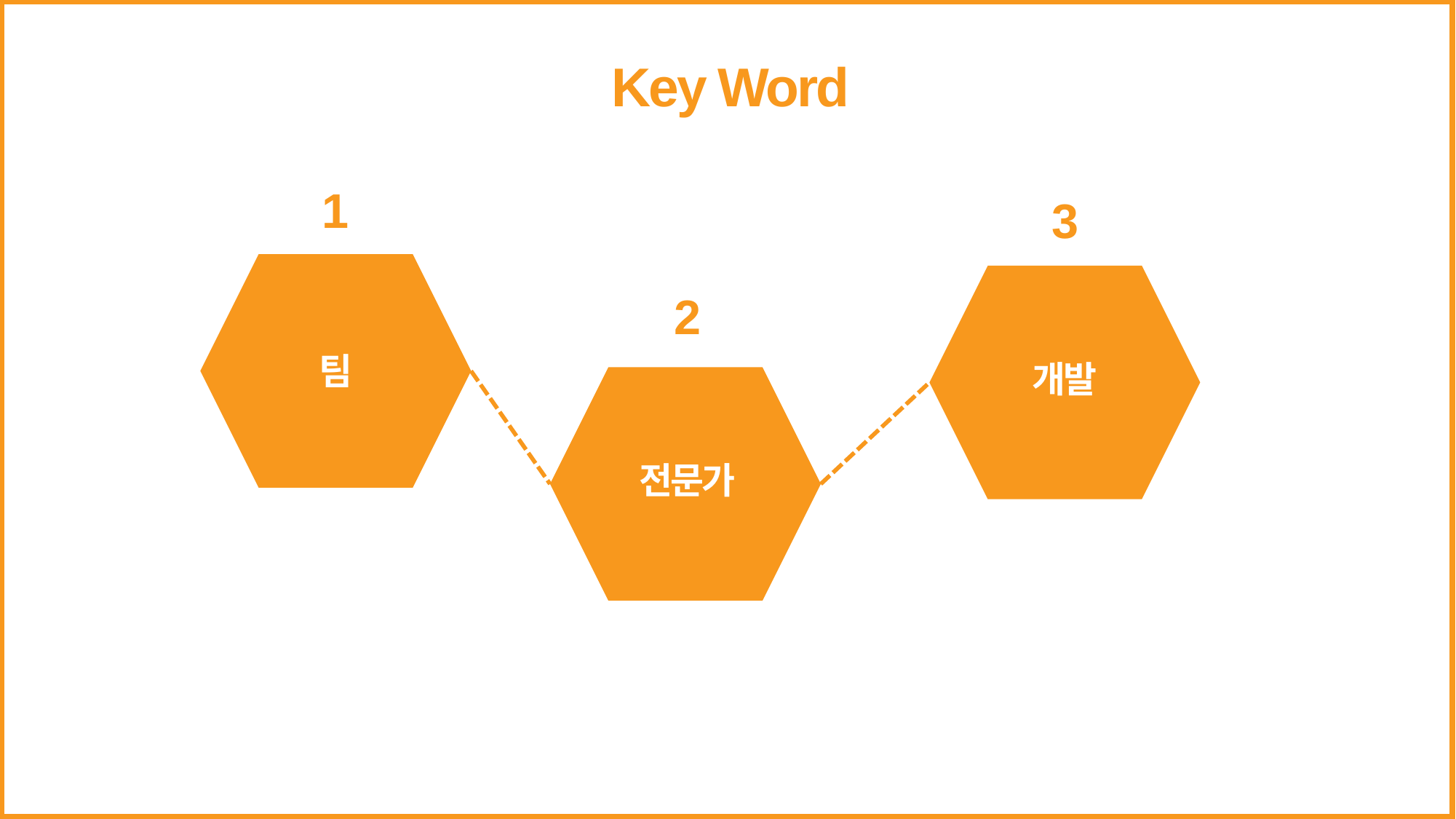

Key Word
1
3

2
팀
개발

전문가